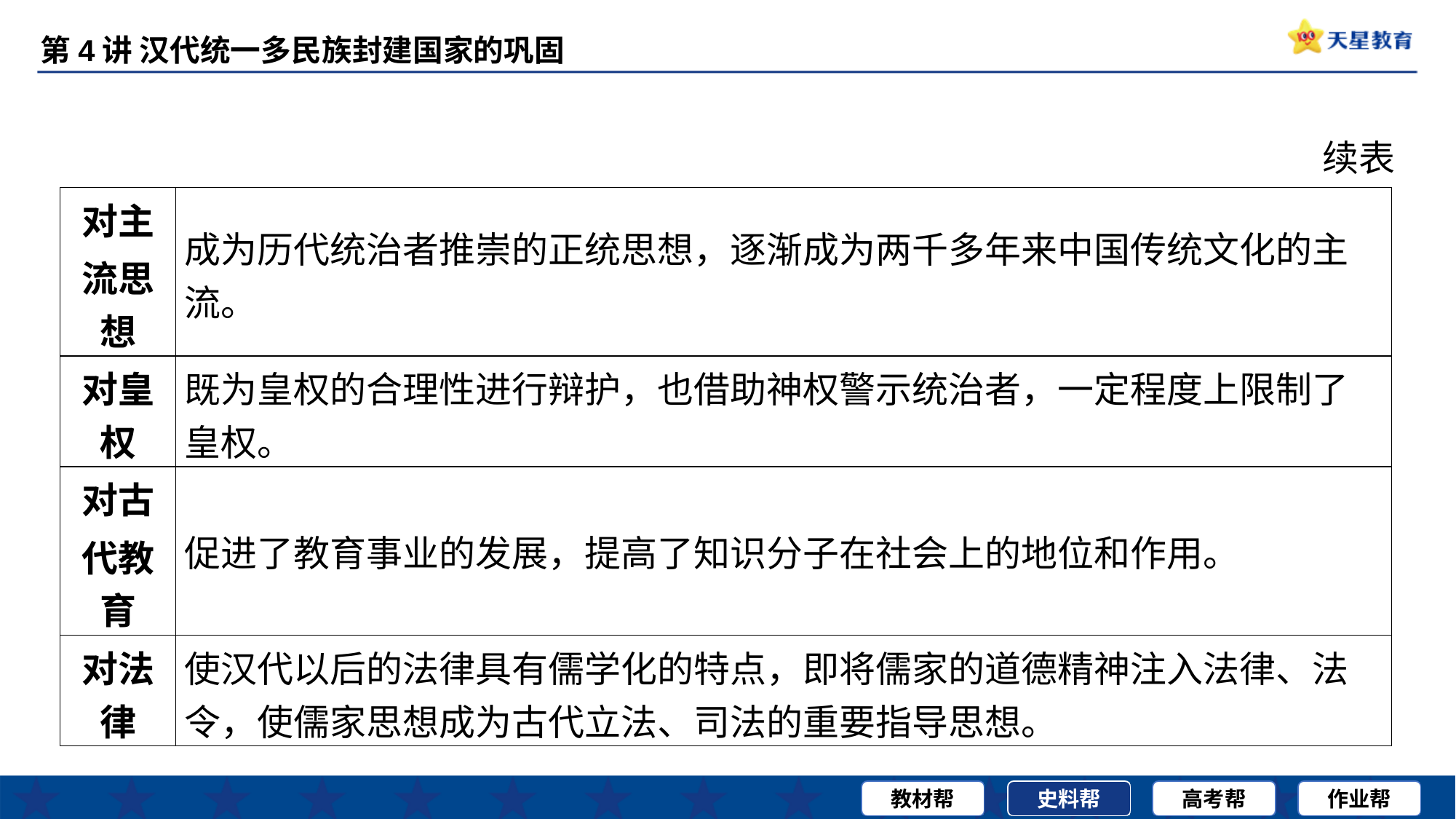

续表
| 对主 流思 想 | 成为历代统治者推崇的正统思想，逐渐成为两千多年来中国传统文化的主 流。 |
| --- | --- |
| 对皇 权 | 既为皇权的合理性进行辩护，也借助神权警示统治者，一定程度上限制了 皇权。 |
| 对古 代教 育 | 促进了教育事业的发展，提高了知识分子在社会上的地位和作用。 |
| 对法 律 | 使汉代以后的法律具有儒学化的特点，即将儒家的道德精神注入法律、法 令，使儒家思想成为古代立法、司法的重要指导思想。 |